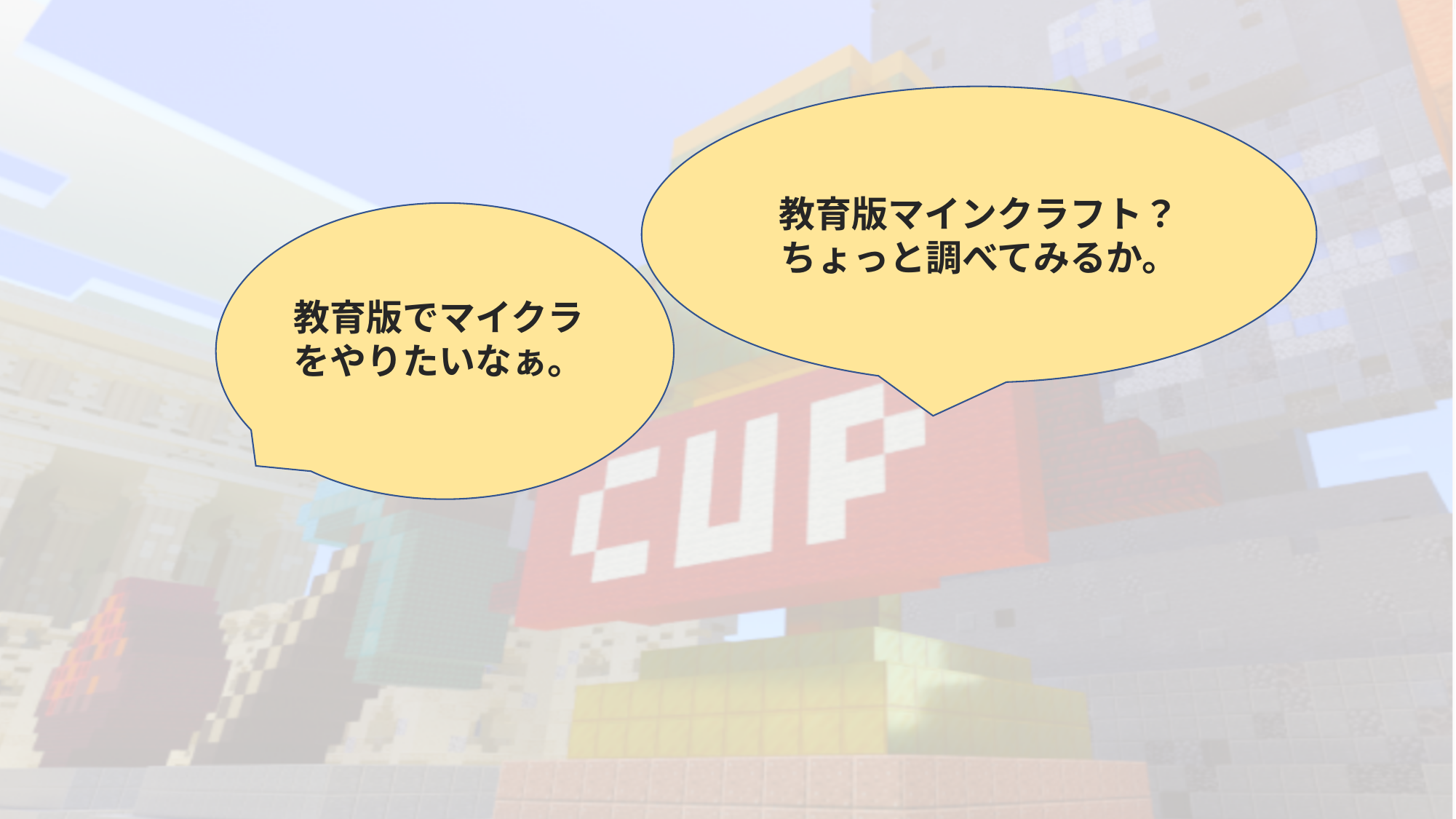

教育版マインクラフト？
ちょっと調べてみるか。
教育版でマイクラをやりたいなぁ。